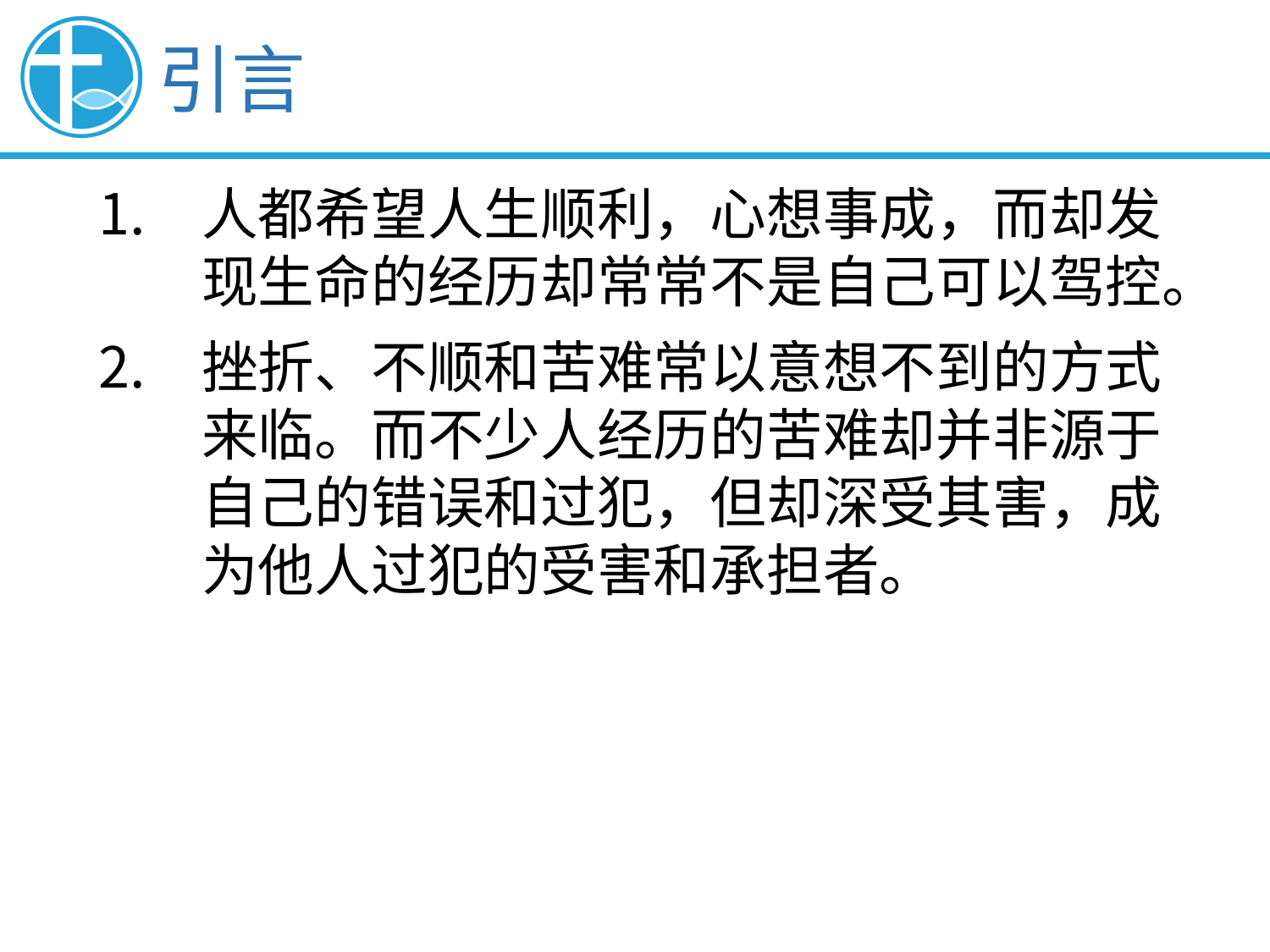

引言
人都希望人生顺利，心想事成，而却发现生命的经历却常常不是自己可以驾控。
挫折、不顺和苦难常以意想不到的方式来临。而不少人经历的苦难却并非源于自己的错误和过犯，但却深受其害，成为他人过犯的受害和承担者。